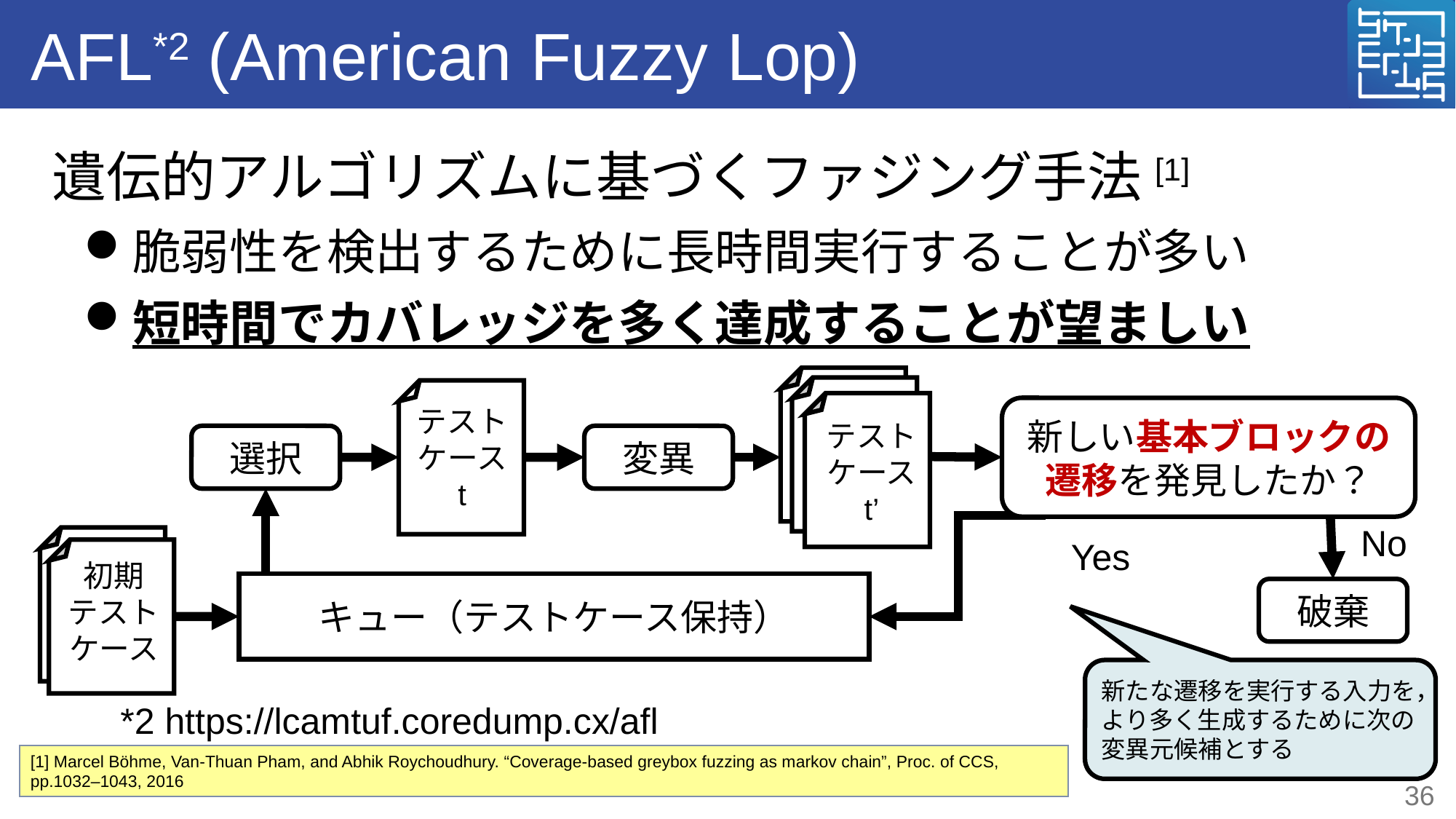

# AFL*2 (American Fuzzy Lop)
遺伝的アルゴリズムに基づくファジング手法[1]
脆弱性を検出するために長時間実行することが多い
短時間でカバレッジを多く達成することが望ましい

テスト
ケース
t’

テスト
ケース
t
新しい基本ブロックの遷移を発見したか？
選択
変異
No

初期
テスト
ケース
Yes
キュー（テストケース保持）
破棄
新たな遷移を実行する入力を，より多く生成するために次の変異元候補とする
*2 https://lcamtuf.coredump.cx/afl
[1] Marcel Böhme, Van-Thuan Pham, and Abhik Roychoudhury. “Coverage-based greybox fuzzing as markov chain”, Proc. of CCS, pp.1032–1043, 2016
36